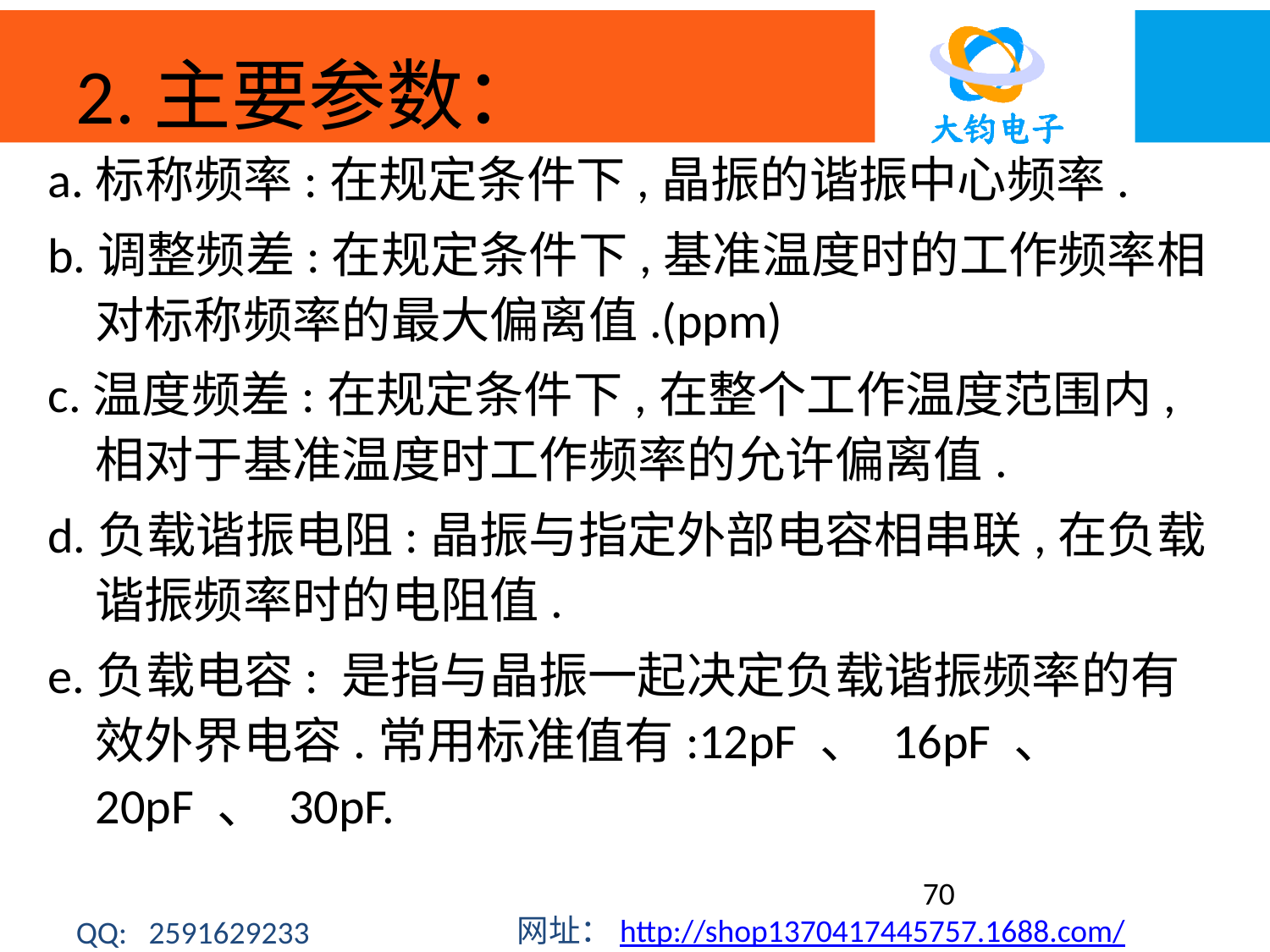

# 2.主要参数：
a.标称频率:在规定条件下,晶振的谐振中心频率.
b.调整频差:在规定条件下,基准温度时的工作频率相对标称频率的最大偏离值.(ppm)
c.温度频差:在规定条件下,在整个工作温度范围内,相对于基准温度时工作频率的允许偏离值.
d.负载谐振电阻:晶振与指定外部电容相串联,在负载谐振频率时的电阻值.
e.负载电容: 是指与晶振一起决定负载谐振频率的有效外界电容.常用标准值有:12pF 、 16pF 、 20pF 、 30pF.
70